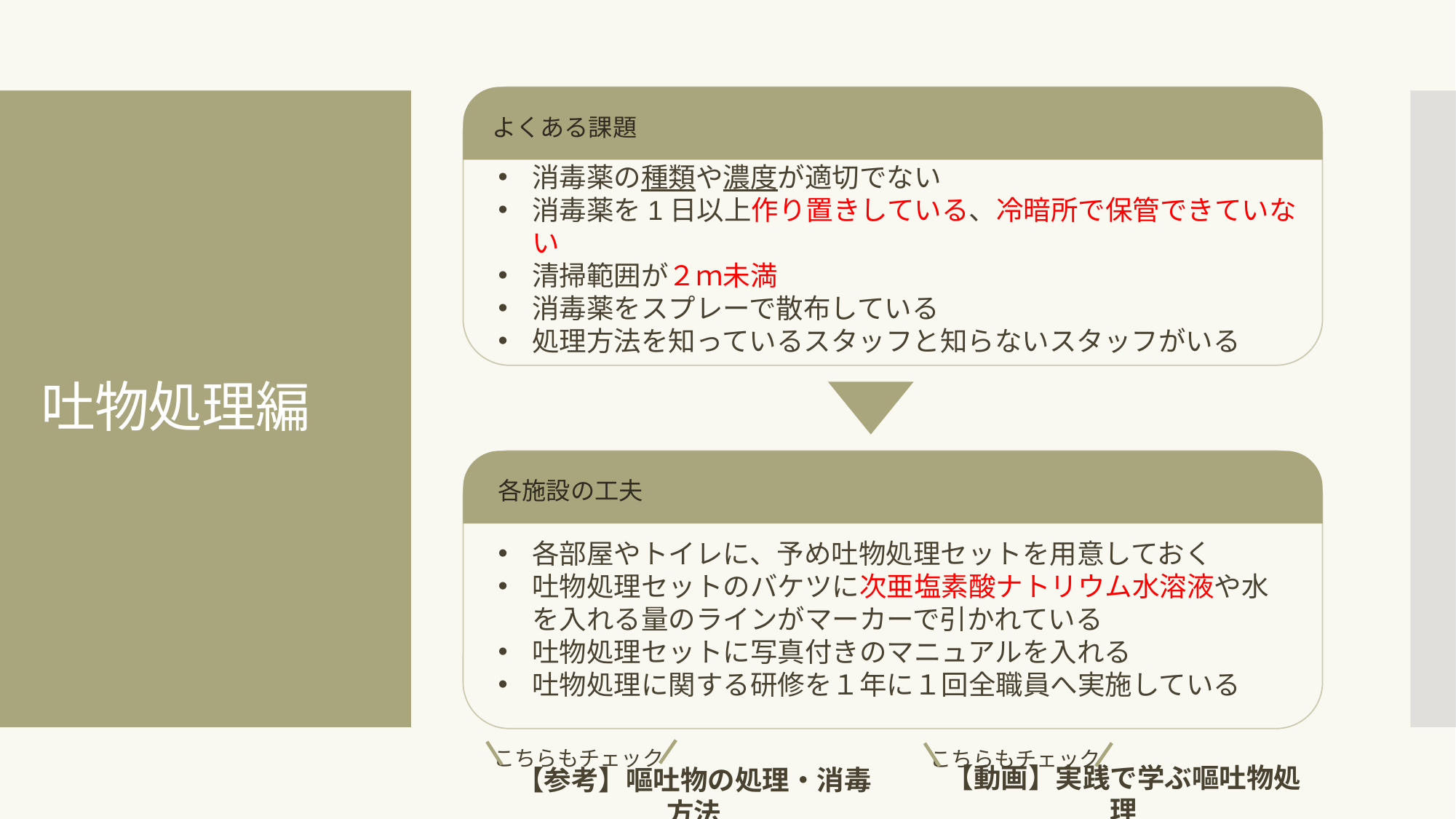

よくある課題
# 吐物処理編
消毒薬の種類や濃度が適切でない
消毒薬を1日以上作り置きしている、冷暗所で保管できていない
清掃範囲が２ｍ未満
消毒薬をスプレーで散布している
処理方法を知っているスタッフと知らないスタッフがいる

各施設の工夫
各部屋やトイレに、予め吐物処理セットを用意しておく
吐物処理セットのバケツに次亜塩素酸ナトリウム水溶液や水を入れる量のラインがマーカーで引かれている
吐物処理セットに写真付きのマニュアルを入れる
吐物処理に関する研修を１年に１回全職員へ実施している
こちらもチェック
こちらもチェック
【動画】実践で学ぶ嘔吐物処理
【参考】嘔吐物の処理・消毒方法